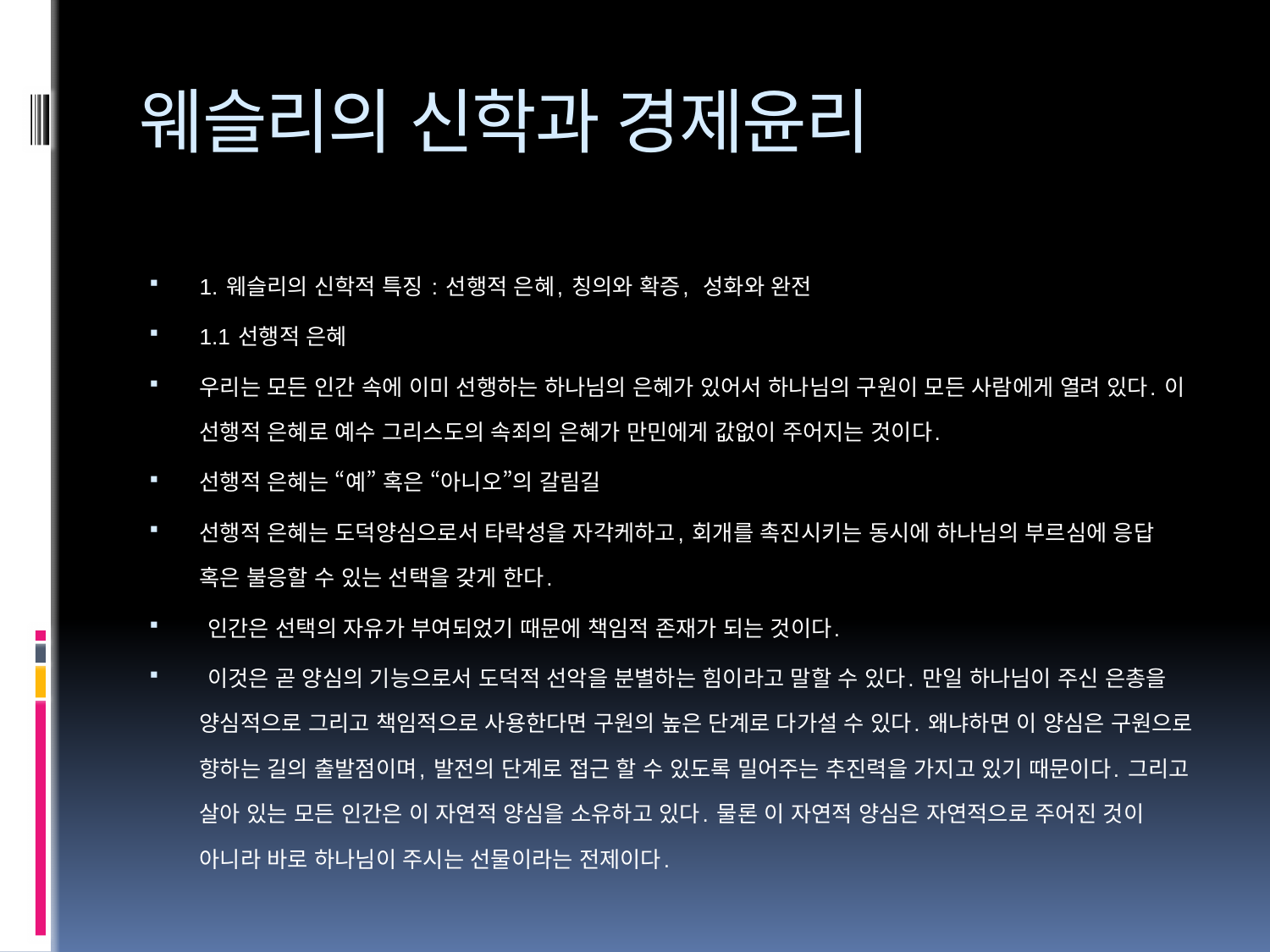

# 웨슬리의 신학과 경제윤리
1. 웨슬리의 신학적 특징 : 선행적 은혜, 칭의와 확증,  성화와 완전
1.1 선행적 은혜
우리는 모든 인간 속에 이미 선행하는 하나님의 은혜가 있어서 하나님의 구원이 모든 사람에게 열려 있다. 이 선행적 은혜로 예수 그리스도의 속죄의 은혜가 만민에게 값없이 주어지는 것이다.
선행적 은혜는 “예” 혹은 “아니오”의 갈림길
선행적 은혜는 도덕양심으로서 타락성을 자각케하고, 회개를 촉진시키는 동시에 하나님의 부르심에 응답 혹은 불응할 수 있는 선택을 갖게 한다.
 인간은 선택의 자유가 부여되었기 때문에 책임적 존재가 되는 것이다.
 이것은 곧 양심의 기능으로서 도덕적 선악을 분별하는 힘이라고 말할 수 있다. 만일 하나님이 주신 은총을 양심적으로 그리고 책임적으로 사용한다면 구원의 높은 단계로 다가설 수 있다. 왜냐하면 이 양심은 구원으로 향하는 길의 출발점이며, 발전의 단계로 접근 할 수 있도록 밀어주는 추진력을 가지고 있기 때문이다. 그리고 살아 있는 모든 인간은 이 자연적 양심을 소유하고 있다. 물론 이 자연적 양심은 자연적으로 주어진 것이 아니라 바로 하나님이 주시는 선물이라는 전제이다.